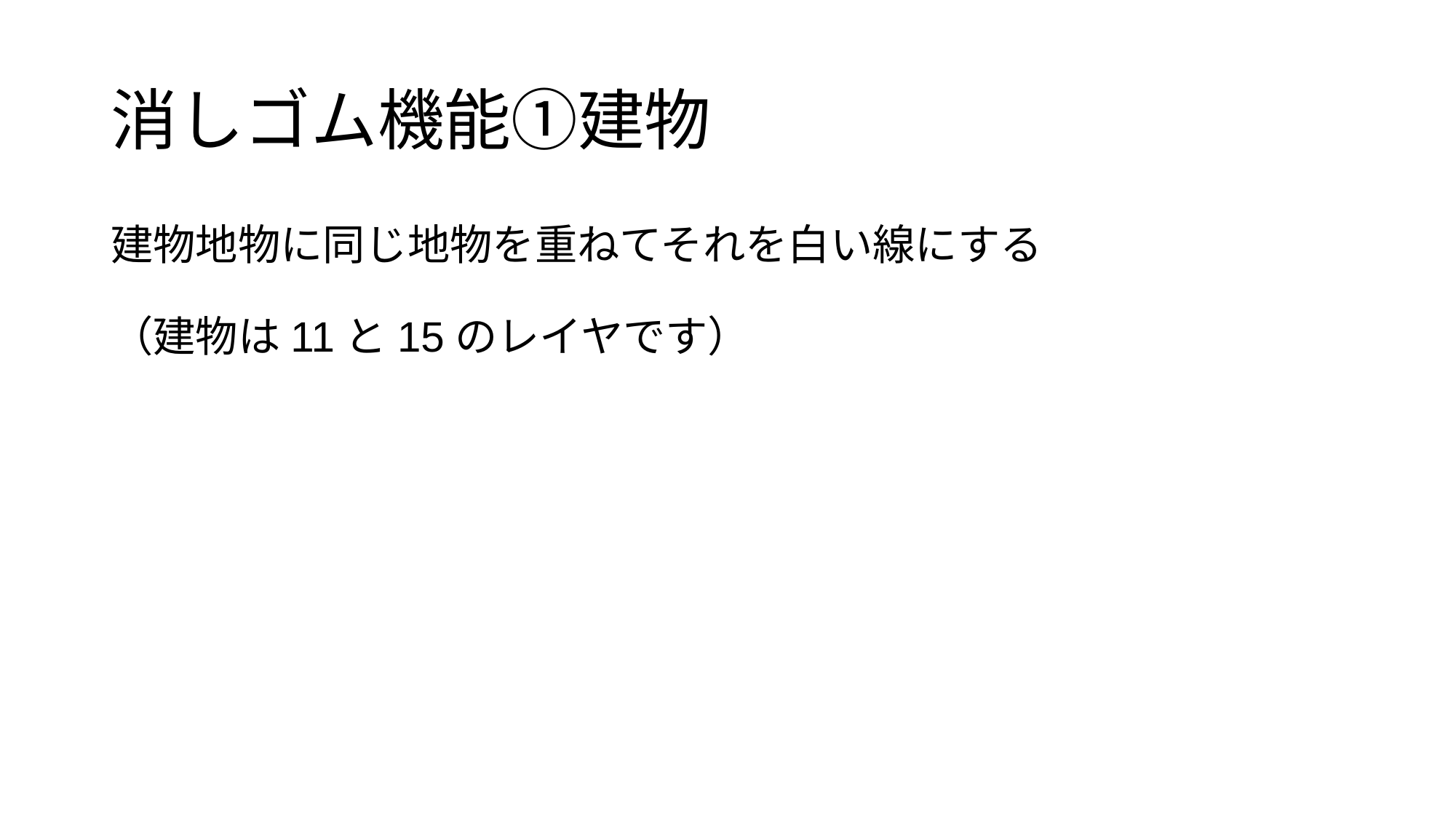

# 消しゴム機能①建物
建物地物に同じ地物を重ねてそれを白い線にする
（建物は11と15のレイヤです）